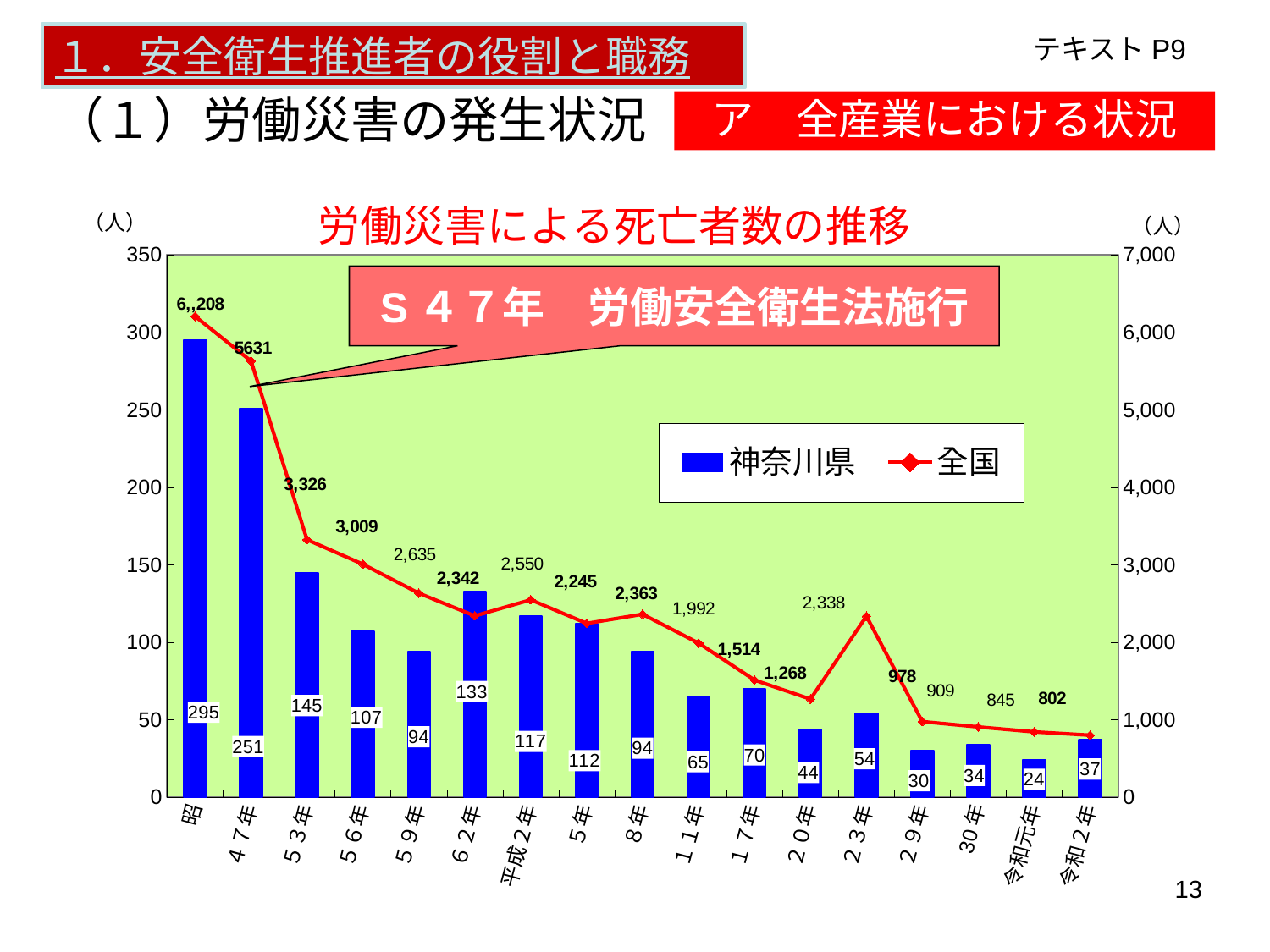

１．安全衛生推進者の役割と職務
テキストP9
（１）労働災害の発生状況
ア　全産業における状況

### Chart: 労働災害による死亡者数の推移

| Category | 神奈川県 | 全国 |
|---|---|---|
| 昭和４４年 | 295.0 | 6208.0 |
| ４７年 | 251.0 | 5631.0 |
| ５３年 | 145.0 | 3326.0 |
| ５６年 | 107.0 | 3009.0 |
| ５９年 | 94.0 | 2635.0 |
| ６２年 | 133.0 | 2342.0 |
| 平成２年 | 117.0 | 2550.0 |
| ５年 | 112.0 | 2245.0 |
| ８年 | 94.0 | 2363.0 |
| １１年 | 65.0 | 1992.0 |
| １７年 | 70.0 | 1514.0 |
| ２０年 | 44.0 | 1268.0 |
| ２３年 | 54.0 | 2338.0 |
| ２９年 | 30.0 | 978.0 |
| 30年 | 34.0 | 909.0 |
| 令和元年 | 24.0 | 845.0 |
| 令和２年 | 37.0 | 802.0 |
S４７年　労働安全衛生法施行
13